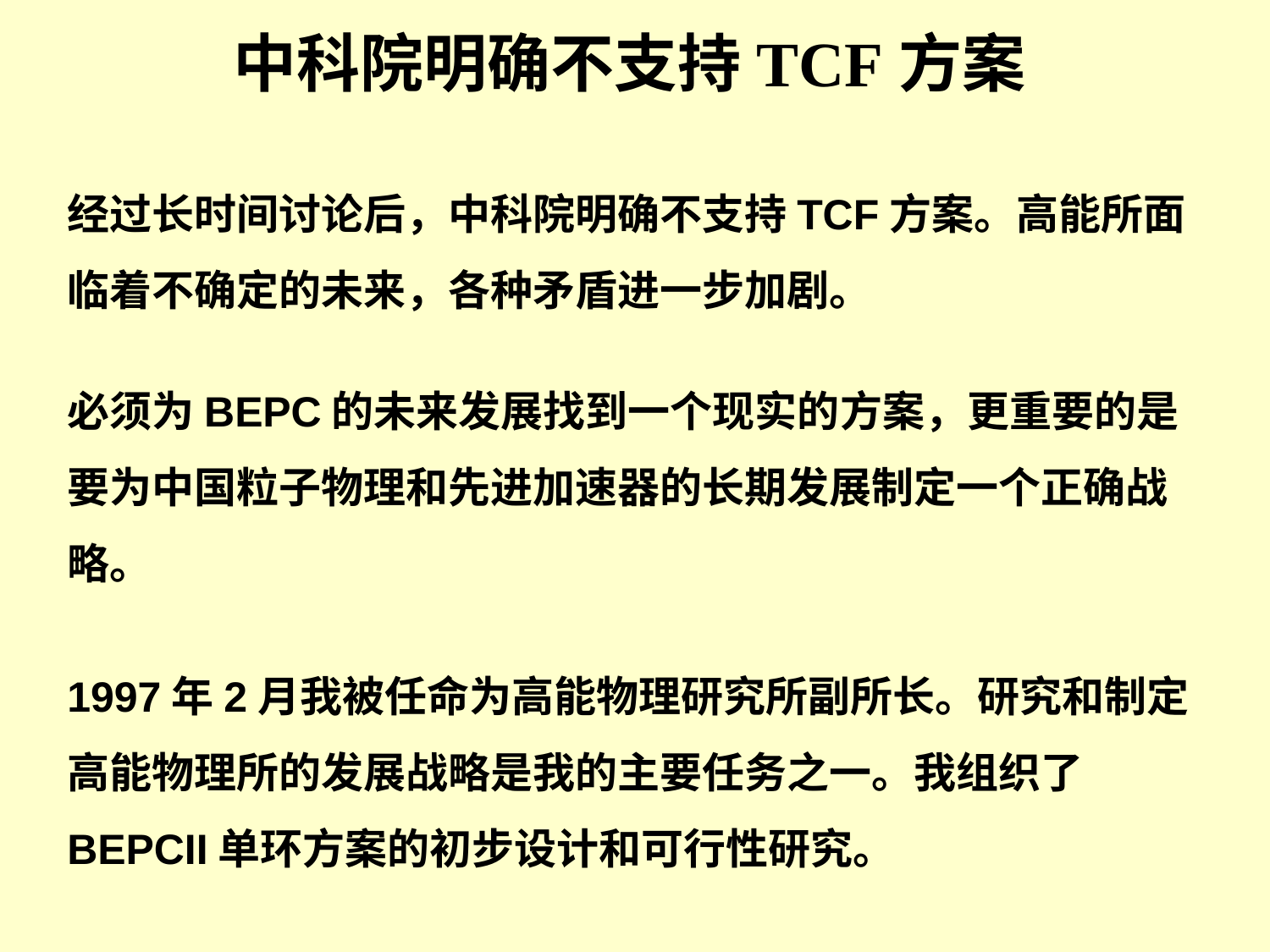

# 中科院明确不支持TCF方案
经过长时间讨论后，中科院明确不支持TCF方案。高能所面临着不确定的未来，各种矛盾进一步加剧。

必须为BEPC的未来发展找到一个现实的方案，更重要的是要为中国粒子物理和先进加速器的长期发展制定一个正确战略。

1997年2月我被任命为高能物理研究所副所长。研究和制定高能物理所的发展战略是我的主要任务之一。我组织了BEPCII单环方案的初步设计和可行性研究。